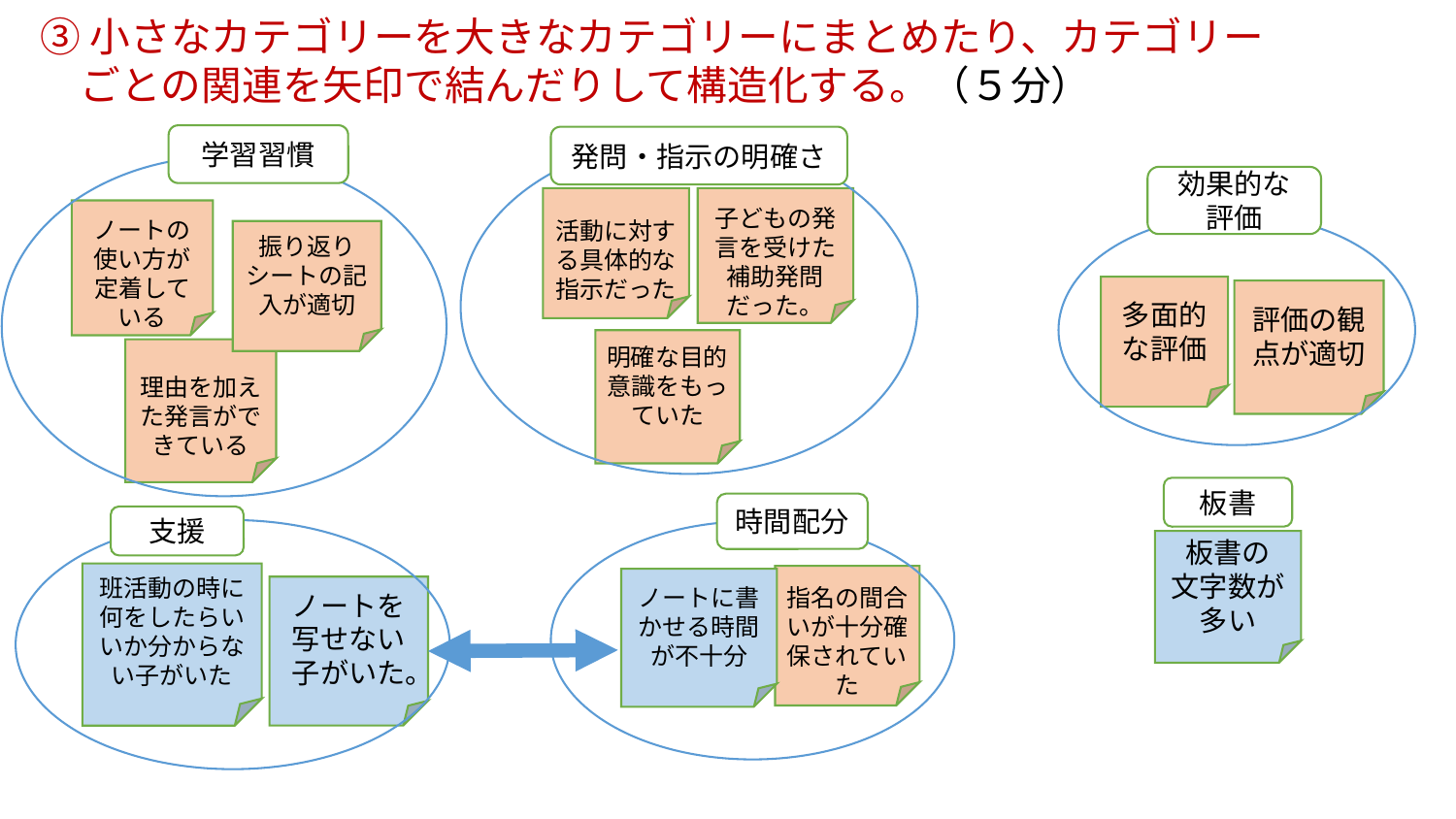

③小さなカテゴリーを大きなカテゴリーにまとめたり、カテゴリー
　ごとの関連を矢印で結んだりして構造化する。（５分）
学習習慣
発問・指示の明確さ

効果的な
評価

活動に対する具体的な指示だった

子どもの発言を受けた補助発問だった。

ノートの使い方が定着している

振り返りシートの記入が適切
多面的な評価
評価の観点が適切
明確な目的意識をもっていた

理由を加えた発言ができている
板書
時間配分
支援

板書の
文字数が
多い
班活動の時に何をしたらいいか分からない子がいた

指名の間合いが十分確保されていた
ノートに書かせる時間が不十分
ノートを写せない子がいた。